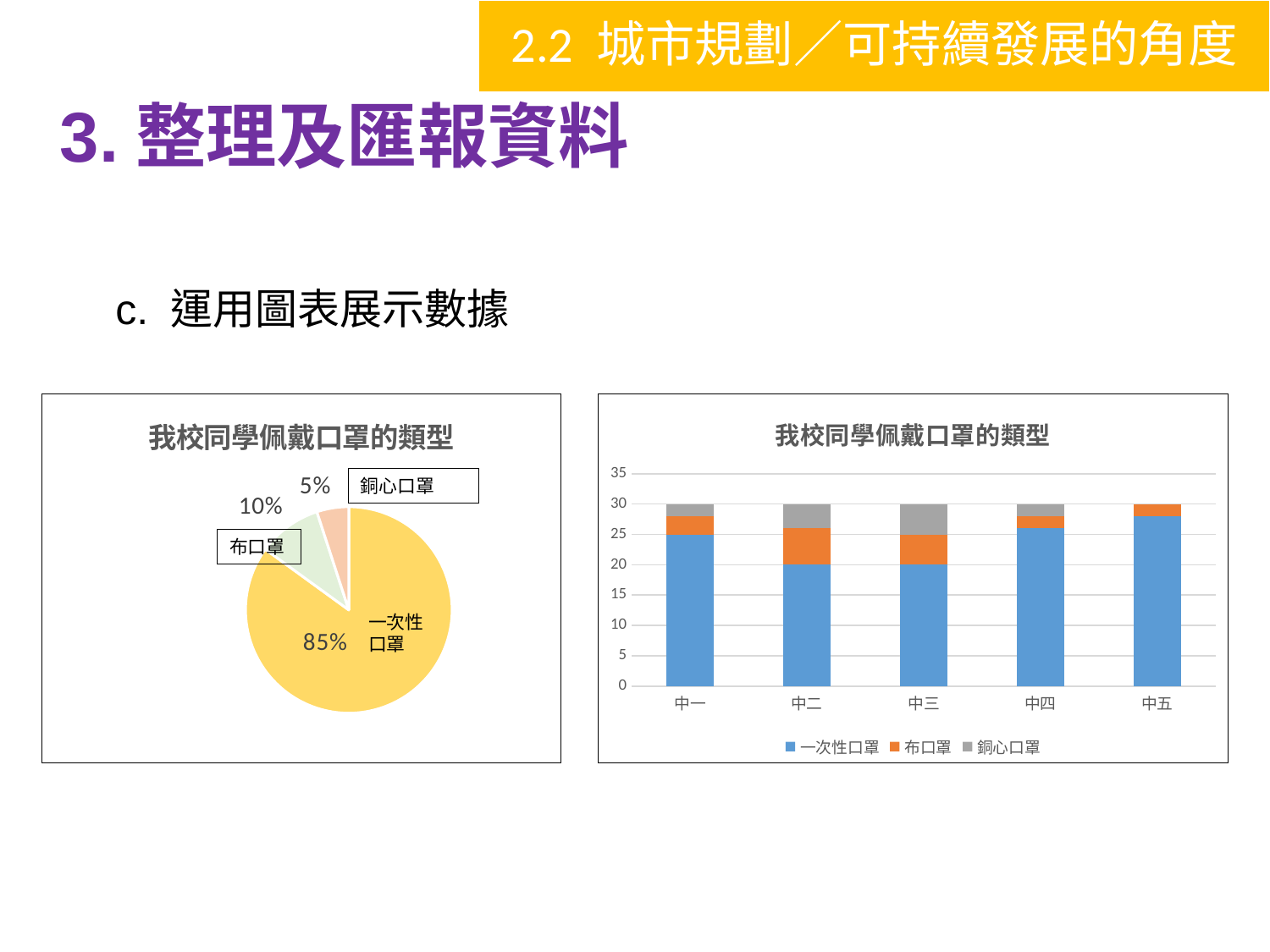

2.2 城市規劃／可持續發展的角度
# 3.整理及匯報資料
c. 運用圖表展示數據

### Chart: 我校同學佩戴口罩的類型

| Category |  |
|---|---|

### Chart: 我校同學佩戴口罩的類型

| Category | 一次性口罩 | 布口罩 | 銅心口罩 |
|---|---|---|---|
| 中一 | 25.0 | 3.0 | 2.0 |
| 中二 | 20.0 | 6.0 | 4.0 |
| 中三 | 20.0 | 5.0 | 5.0 |
| 中四 | 26.0 | 2.0 | 2.0 |
| 中五 | 28.0 | 2.0 | 0.0 |
銅心口罩
布口罩
一次性口罩